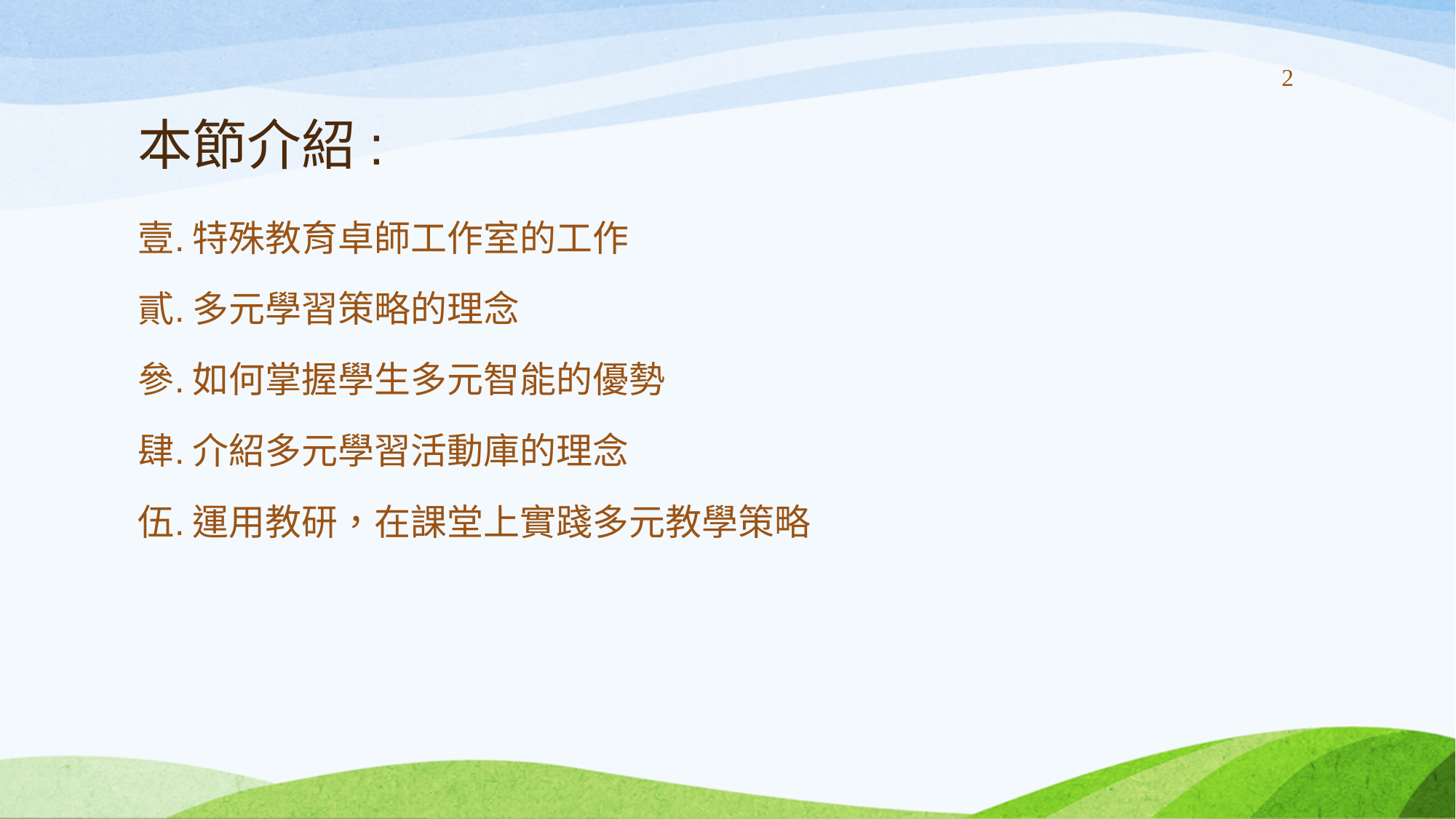

# 本節介紹:
2
特殊教育卓師工作室的工作
多元學習策略的理念
如何掌握學生多元智能的優勢
介紹多元學習活動庫的理念
運用教研，在課堂上實踐多元教學策略